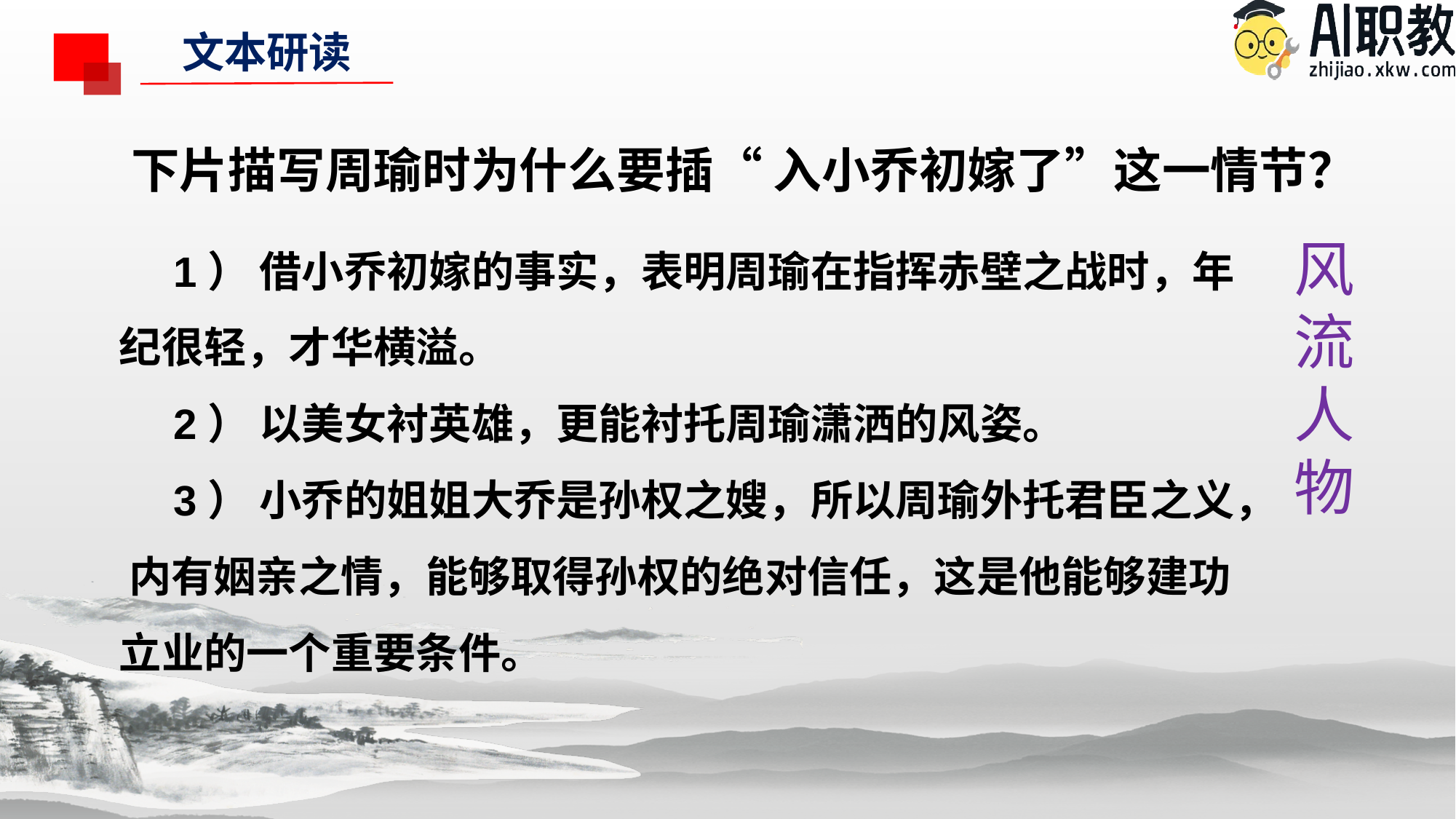

文本研读

下片描写周瑜时为什么要插“ 入小乔初嫁了”这一情节？
1） 借小乔初嫁的事实，表明周瑜在指挥赤壁之战时，年纪很轻，才华横溢。
2） 以美女衬英雄，更能衬托周瑜潇洒的风姿。
3） 小乔的姐姐大乔是孙权之嫂，所以周瑜外托君臣之义， 内有姻亲之情，能够取得孙权的绝对信任，这是他能够建功立业的一个重要条件。
风流人物